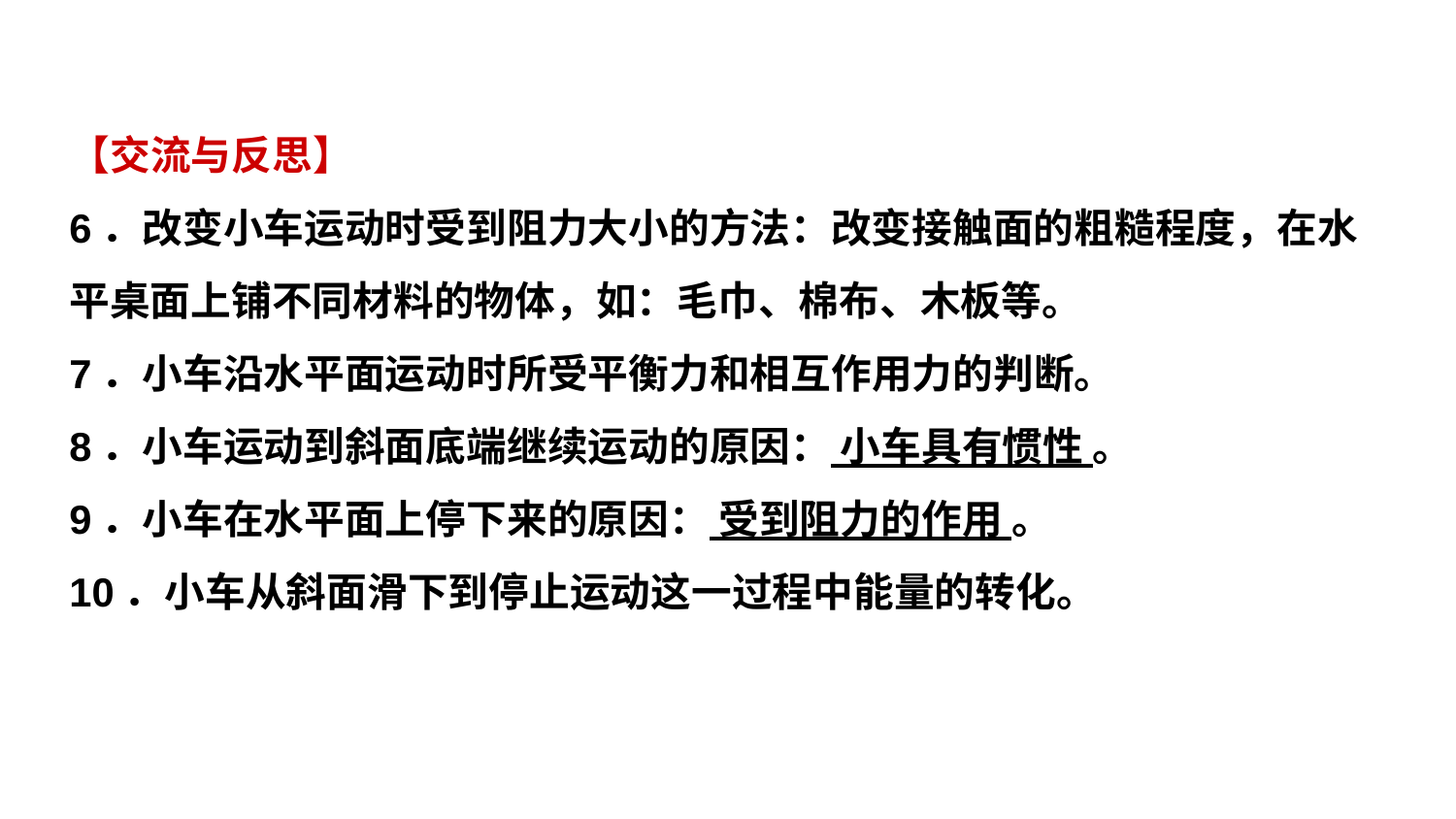

【交流与反思】
6．改变小车运动时受到阻力大小的方法：改变接触面的粗糙程度，在水平桌面上铺不同材料的物体，如：毛巾、棉布、木板等。
7．小车沿水平面运动时所受平衡力和相互作用力的判断。
8．小车运动到斜面底端继续运动的原因： 小车具有惯性 。
9．小车在水平面上停下来的原因： 受到阻力的作用 。
10．小车从斜面滑下到停止运动这一过程中能量的转化。